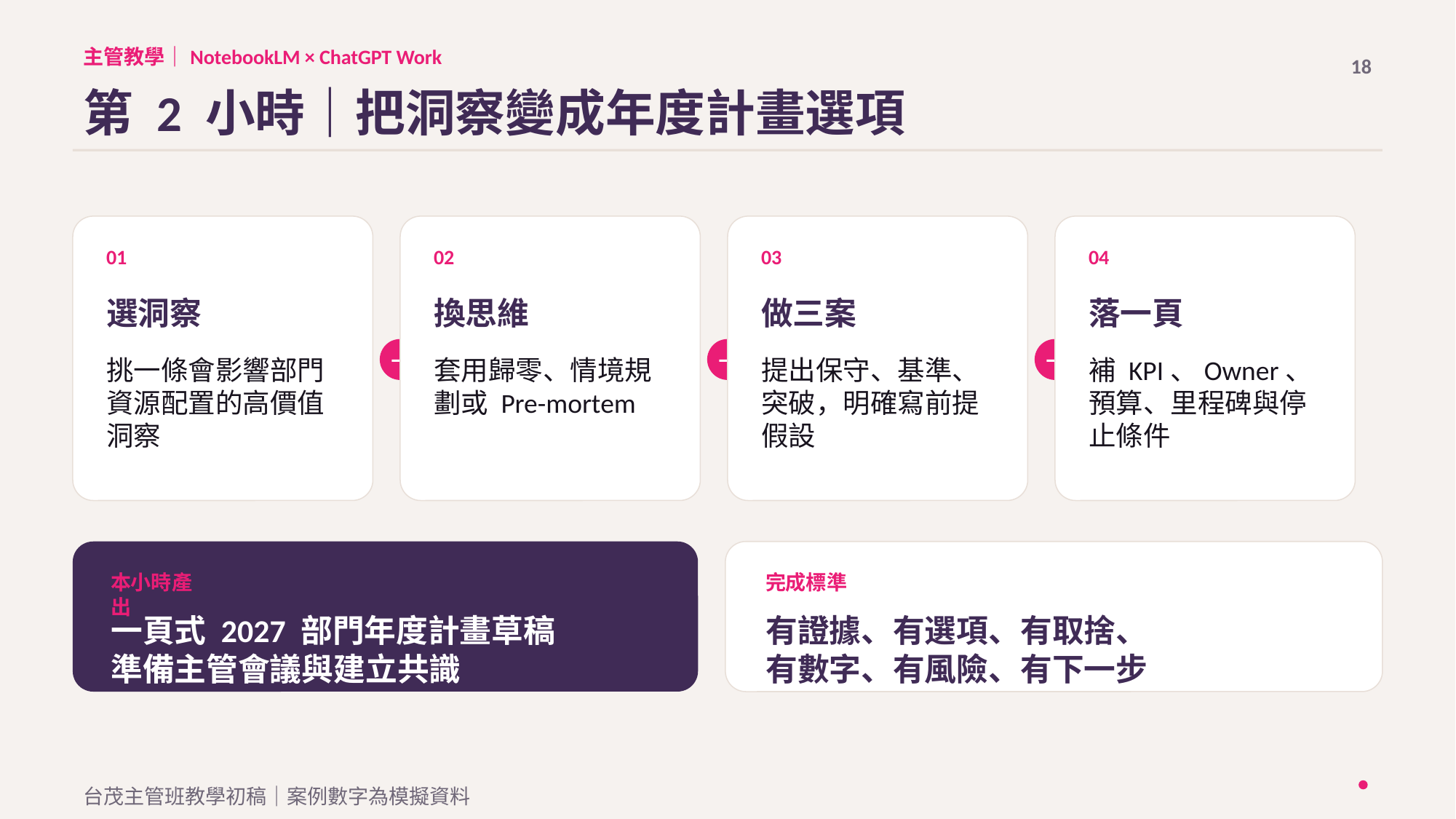

主管教學｜NotebookLM × ChatGPT Work
18
第 2 小時｜把洞察變成年度計畫選項

01
02
03
04
選洞察
換思維
做三案
落一頁

→
→
→
挑一條會影響部門資源配置的高價值洞察
套用歸零、情境規劃或 Pre-mortem
提出保守、基準、突破，明確寫前提假設
補 KPI、Owner、預算、里程碑與停止條件

本小時產出
完成標準
一頁式 2027 部門年度計畫草稿
準備主管會議與建立共識
有證據、有選項、有取捨、
有數字、有風險、有下一步
台茂主管班教學初稿｜案例數字為模擬資料